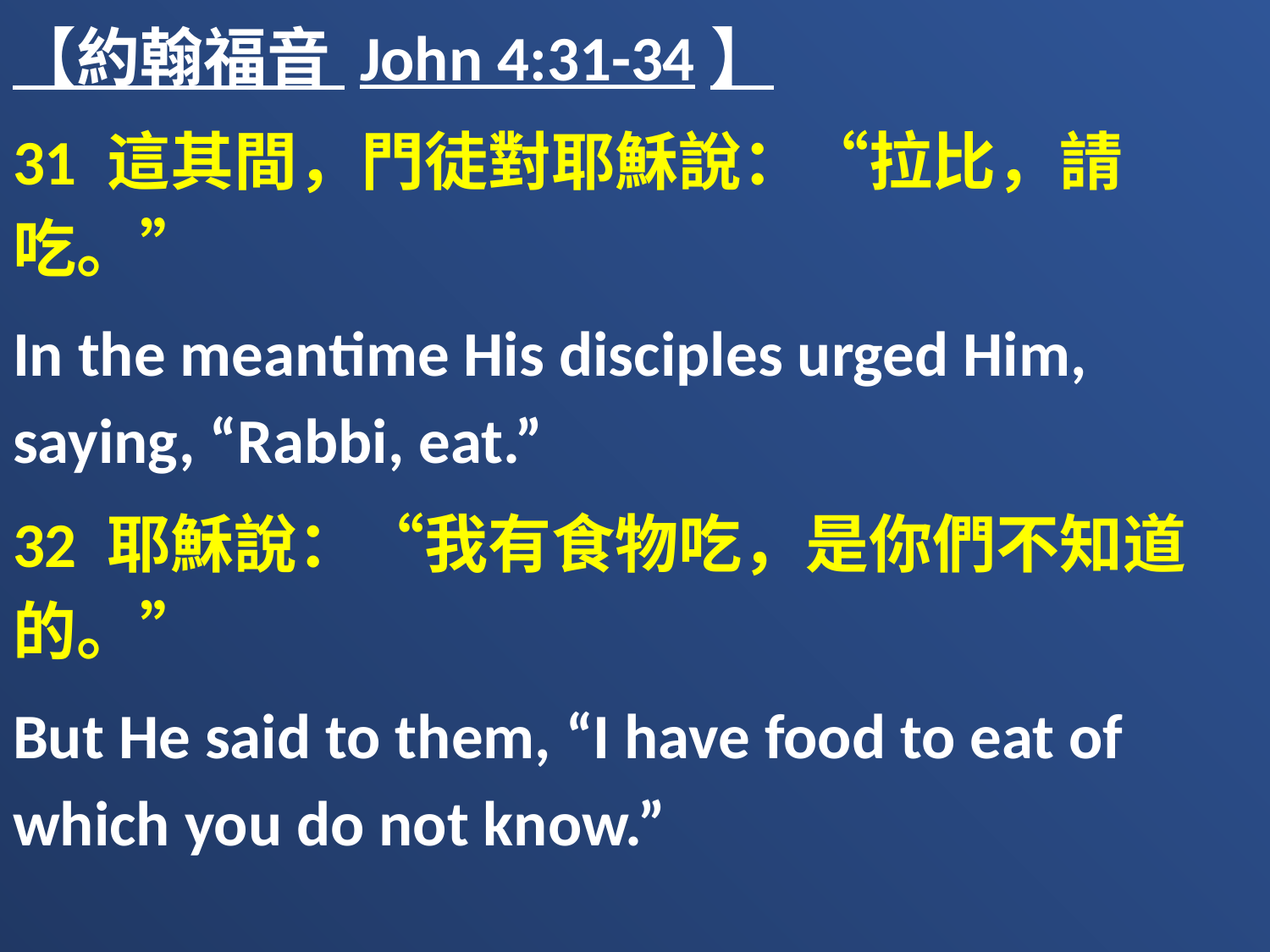

【約翰福音 John 4:31-34】
31 這其間，門徒對耶穌說：“拉比，請吃。”
In the meantime His disciples urged Him, saying, “Rabbi, eat.”
32 耶穌說：“我有食物吃，是你們不知道的。”
But He said to them, “I have food to eat of which you do not know.”